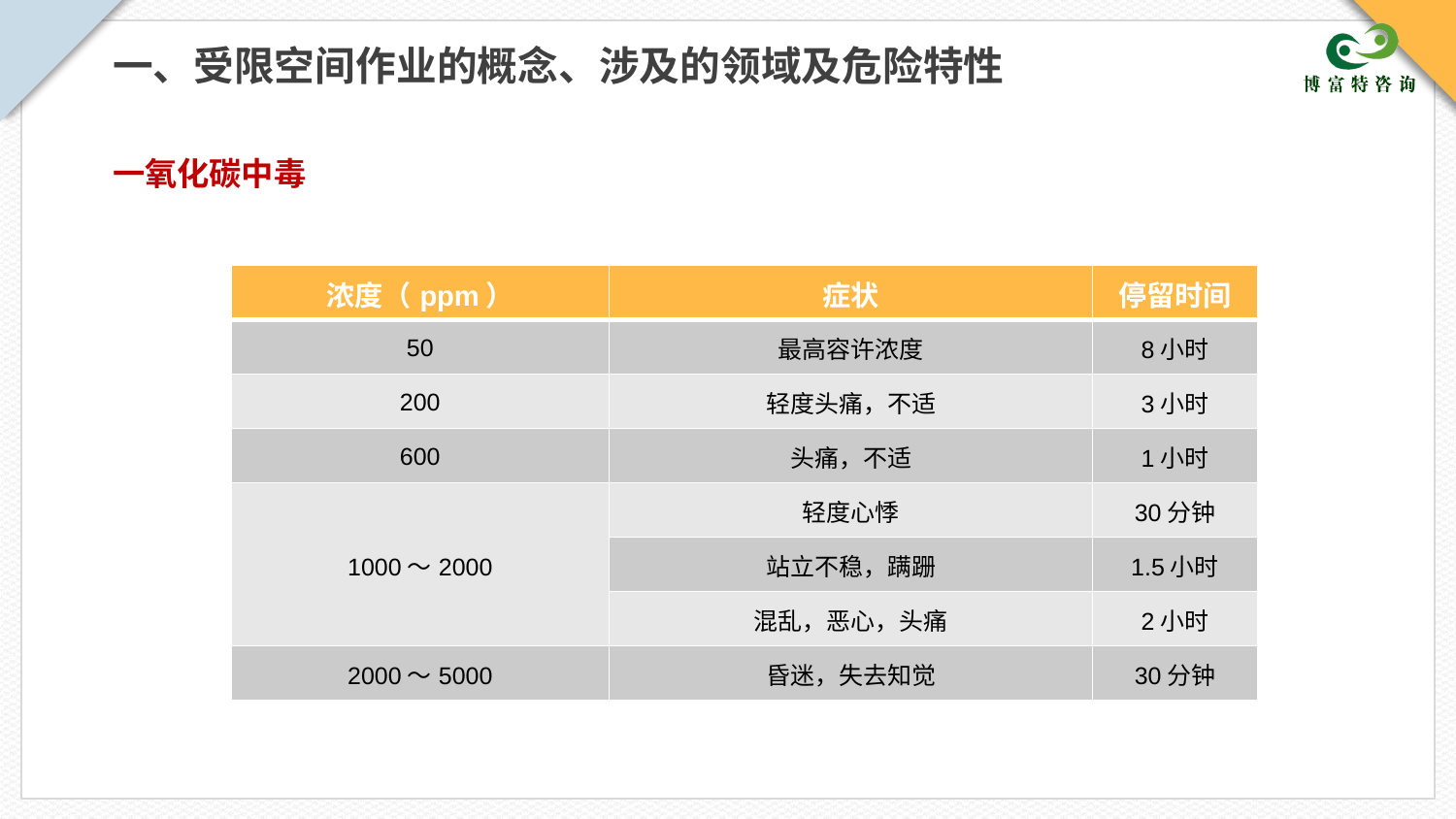

一、受限空间作业的概念、涉及的领域及危险特性
一氧化碳中毒
| 浓度（ppm） | 症状 | 停留时间 |
| --- | --- | --- |
| 50 | 最高容许浓度 | 8小时 |
| 200 | 轻度头痛，不适 | 3小时 |
| 600 | 头痛，不适 | 1小时 |
| 1000～2000 | 轻度心悸 | 30分钟 |
|  | 站立不稳，蹒跚 | 1.5小时 |
|  | 混乱，恶心，头痛 | 2小时 |
| 2000～5000 | 昏迷，失去知觉 | 30分钟 |